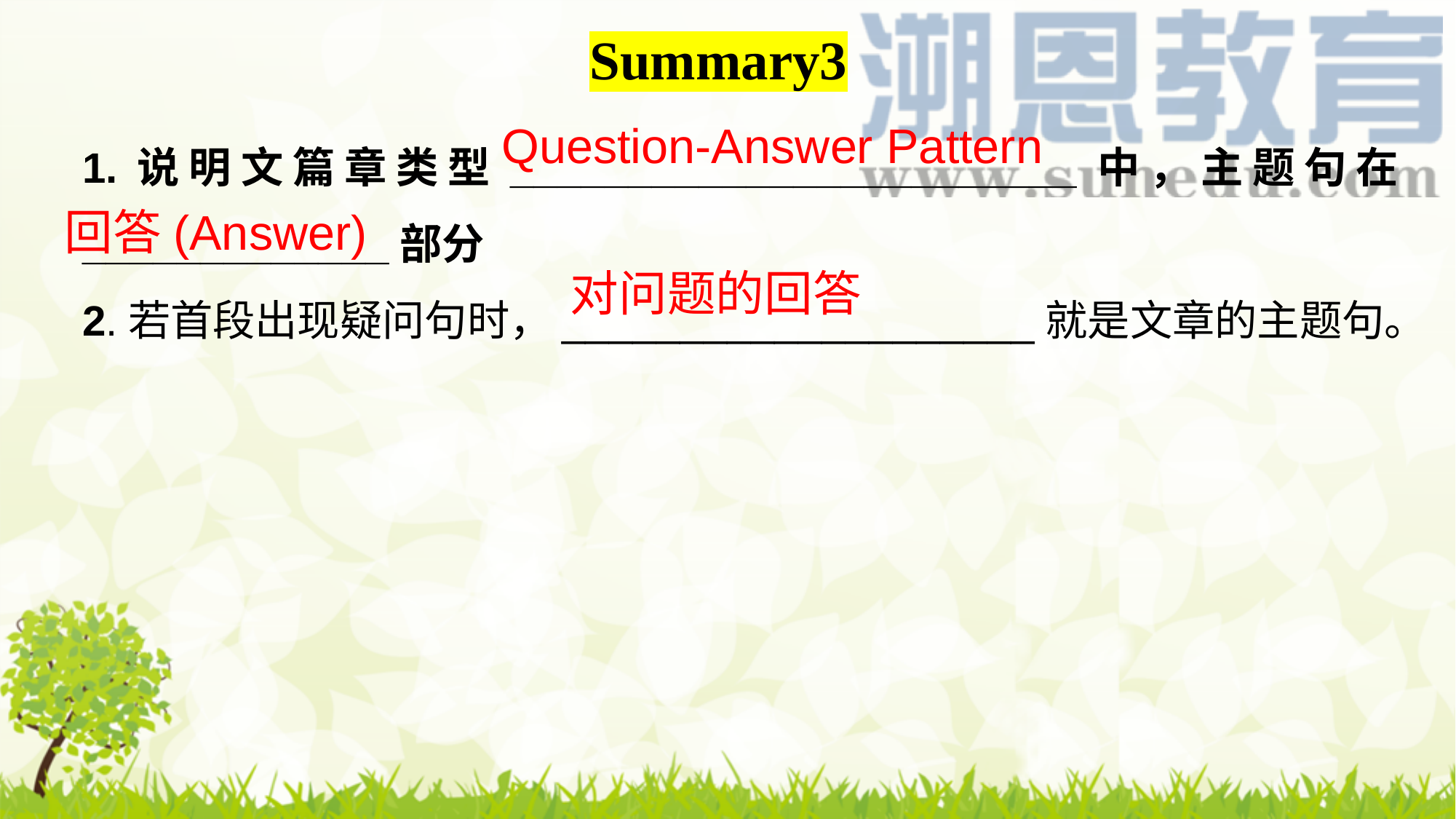

Summary3
1.说明文篇章类型________________________中，主题句在_____________部分
2.若首段出现疑问句时，____________________就是文章的主题句。
Question-Answer Pattern
回答(Answer)
对问题的回答